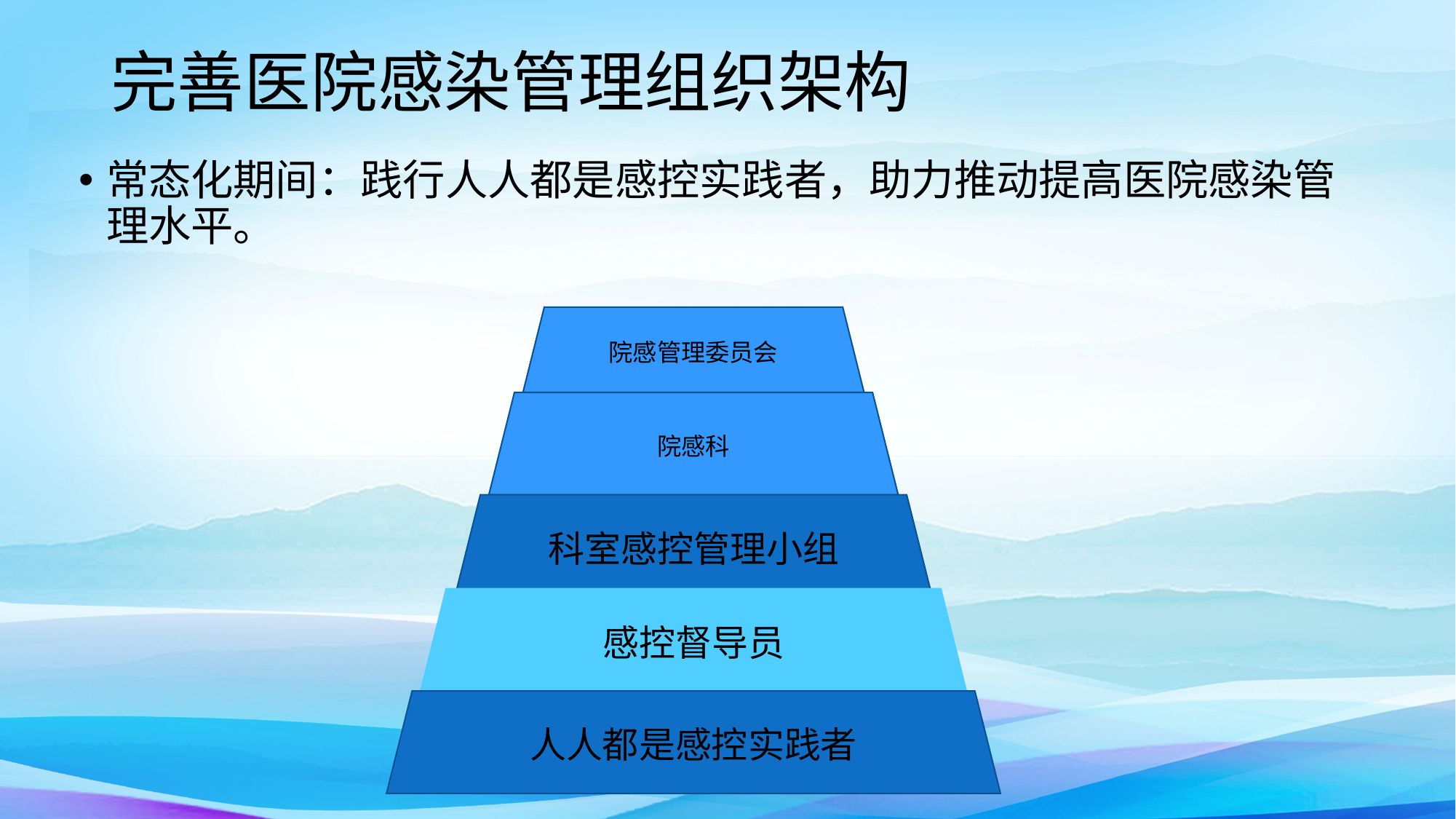

# 完善医院感染管理组织架构
常态化期间：践行人人都是感控实践者，助力推动提高医院感染管理水平。
院感管理委员会
院感科
科室感控管理小组
感控督导员
人人都是感控实践者